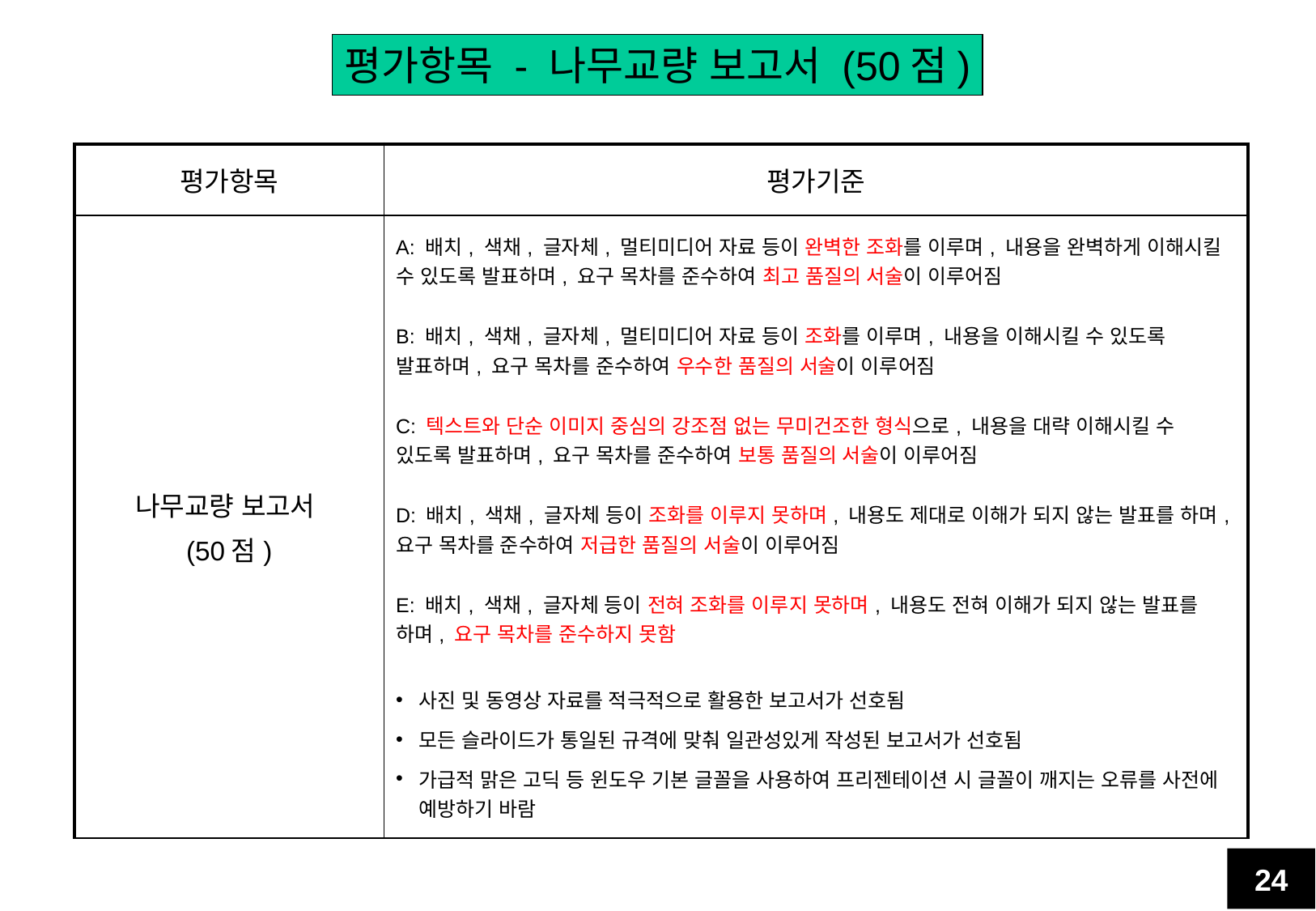

평가항목 - 나무교량 보고서 (50점)
| 평가항목 | 평가기준 |
| --- | --- |
| 나무교량 보고서 (50점) | A: 배치, 색채, 글자체, 멀티미디어 자료 등이 완벽한 조화를 이루며, 내용을 완벽하게 이해시킬 수 있도록 발표하며, 요구 목차를 준수하여 최고 품질의 서술이 이루어짐 B: 배치, 색채, 글자체, 멀티미디어 자료 등이 조화를 이루며, 내용을 이해시킬 수 있도록 발표하며, 요구 목차를 준수하여 우수한 품질의 서술이 이루어짐 C: 텍스트와 단순 이미지 중심의 강조점 없는 무미건조한 형식으로, 내용을 대략 이해시킬 수 있도록 발표하며, 요구 목차를 준수하여 보통 품질의 서술이 이루어짐 D: 배치, 색채, 글자체 등이 조화를 이루지 못하며, 내용도 제대로 이해가 되지 않는 발표를 하며, 요구 목차를 준수하여 저급한 품질의 서술이 이루어짐 E: 배치, 색채, 글자체 등이 전혀 조화를 이루지 못하며, 내용도 전혀 이해가 되지 않는 발표를 하며, 요구 목차를 준수하지 못함 사진 및 동영상 자료를 적극적으로 활용한 보고서가 선호됨 모든 슬라이드가 통일된 규격에 맞춰 일관성있게 작성된 보고서가 선호됨 가급적 맑은 고딕 등 윈도우 기본 글꼴을 사용하여 프리젠테이션 시 글꼴이 깨지는 오류를 사전에 예방하기 바람 |
24